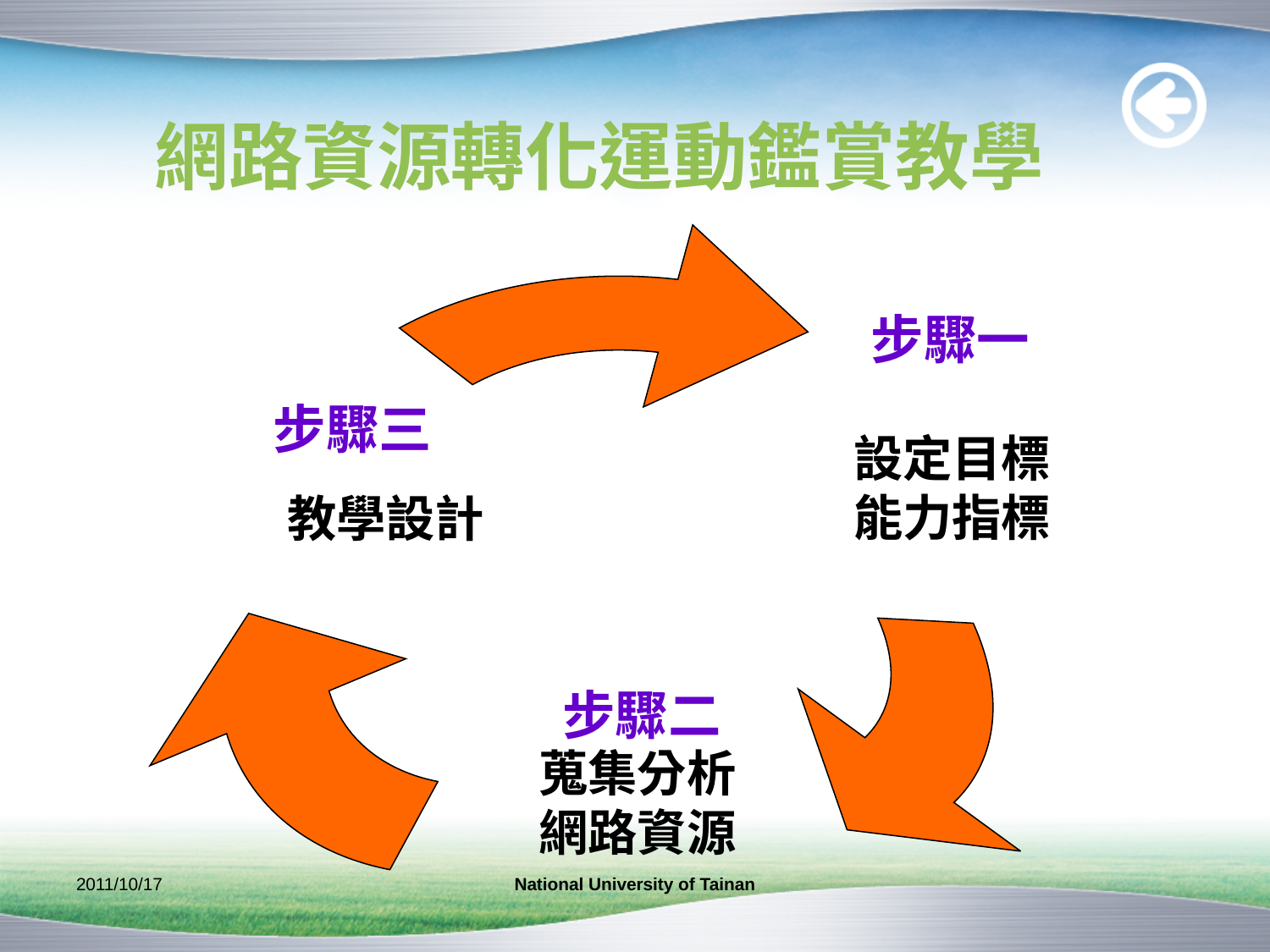

網路資源轉化運動鑑賞教學

步驟一
步驟三
設定目標
能力指標
教學設計
步驟二
蒐集分析
網路資源
2011/10/17
National University of Tainan